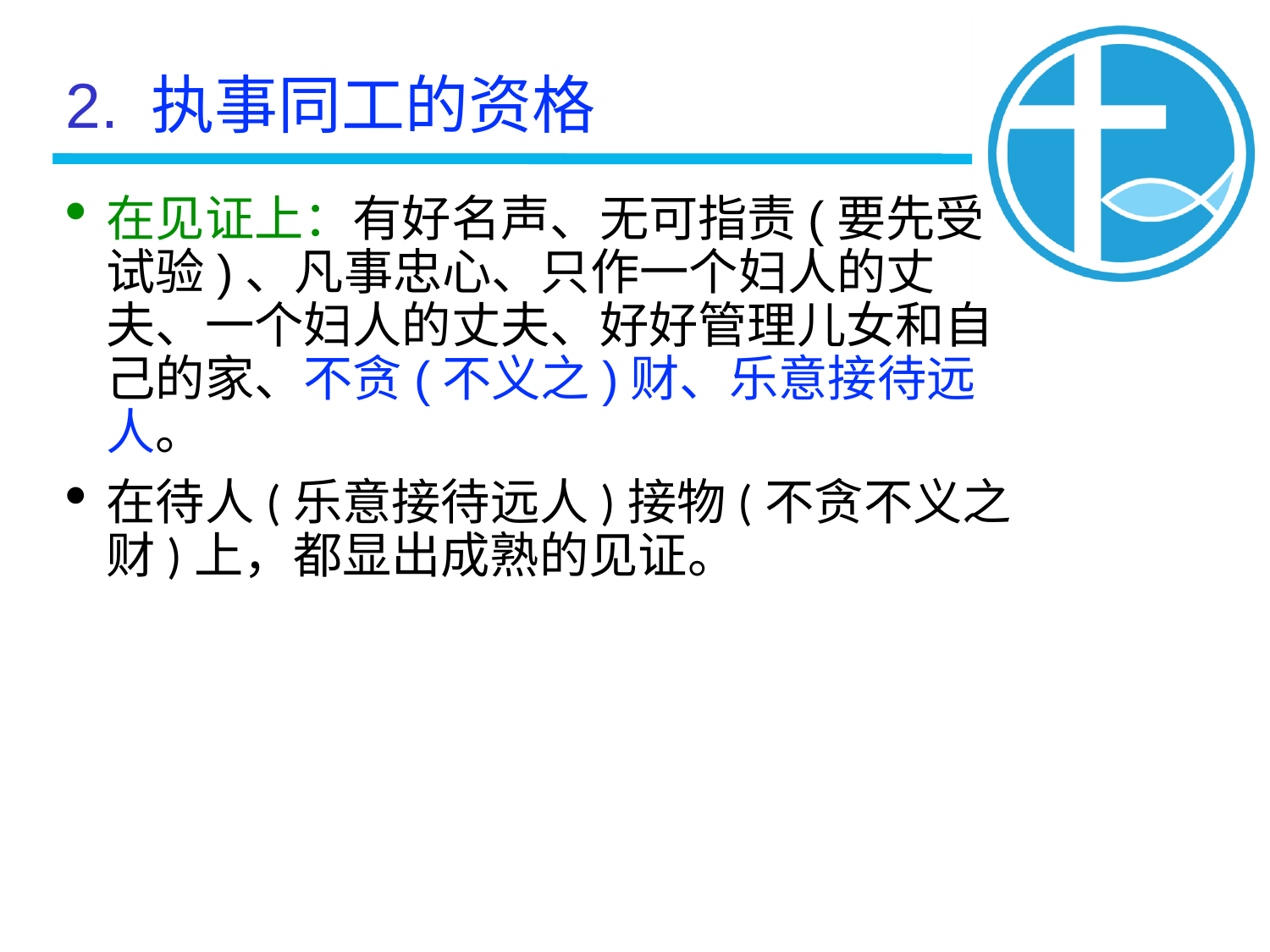

2. 执事同工的资格
在见证上：有好名声、无可指责(要先受试验)、凡事忠心、只作一个妇人的丈夫、一个妇人的丈夫、好好管理儿女和自己的家、不贪(不义之)财、乐意接待远人。
在待人(乐意接待远人)接物(不贪不义之财)上，都显出成熟的见证。